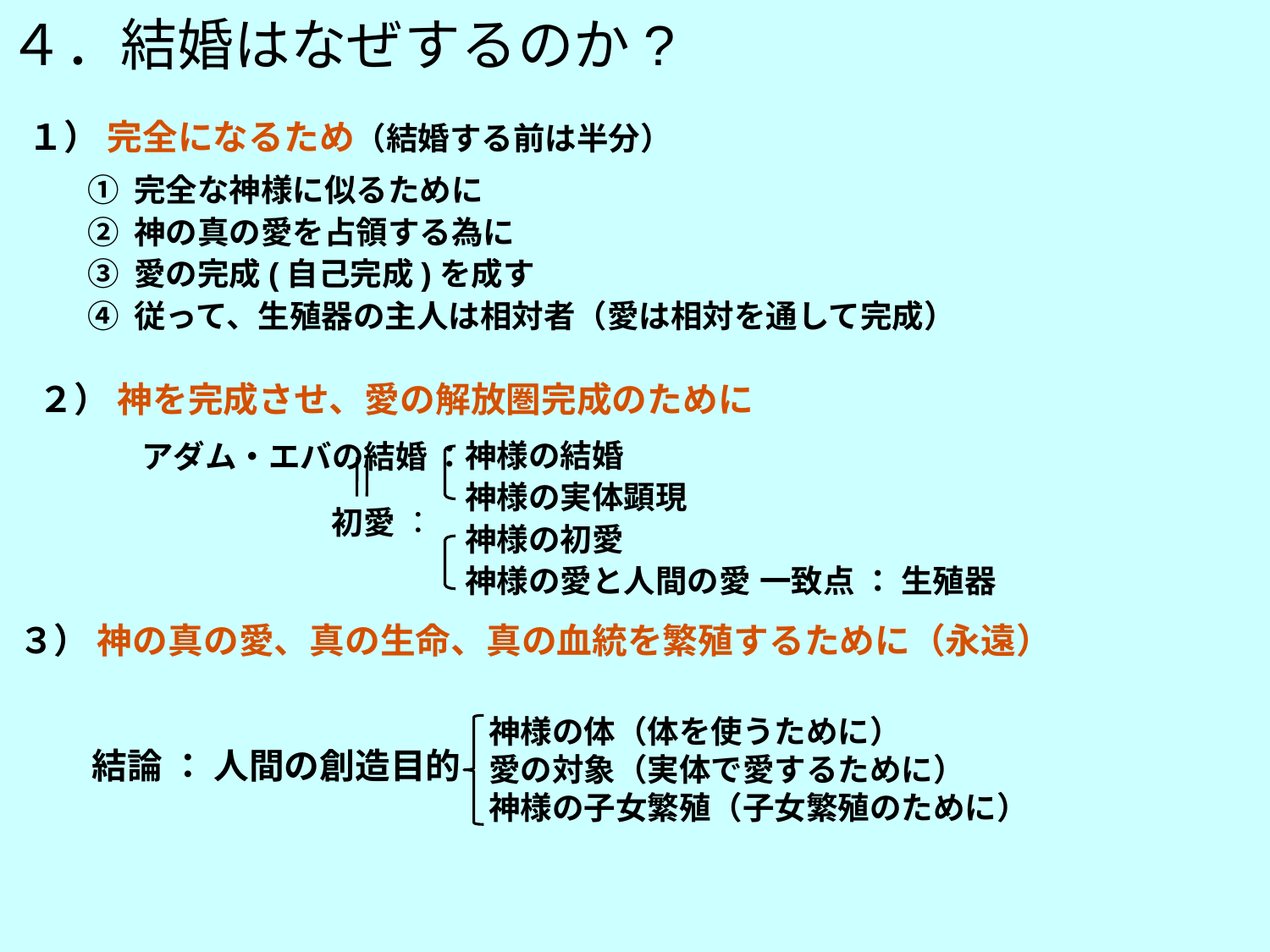

４．結婚はなぜするのか?
１） 完全になるため（結婚する前は半分）

① 完全な神様に似るために
② 神の真の愛を占領する為に
③ 愛の完成(自己完成)を成す
④ 従って、生殖器の主人は相対者（愛は相対を通して完成）
２） 神を完成させ、愛の解放圏完成のために
神様の結婚
神様の実体顕現
神様の初愛
神様の愛と人間の愛 一致点 ： 生殖器
アダム・エバの結婚 ：

初愛 ：

３） 神の真の愛、真の生命、真の血統を繁殖するために（永遠）

　結論 ： 人間の創造目的
神様の体（体を使うために）
愛の対象（実体で愛するために）
神様の子女繁殖（子女繁殖のために）